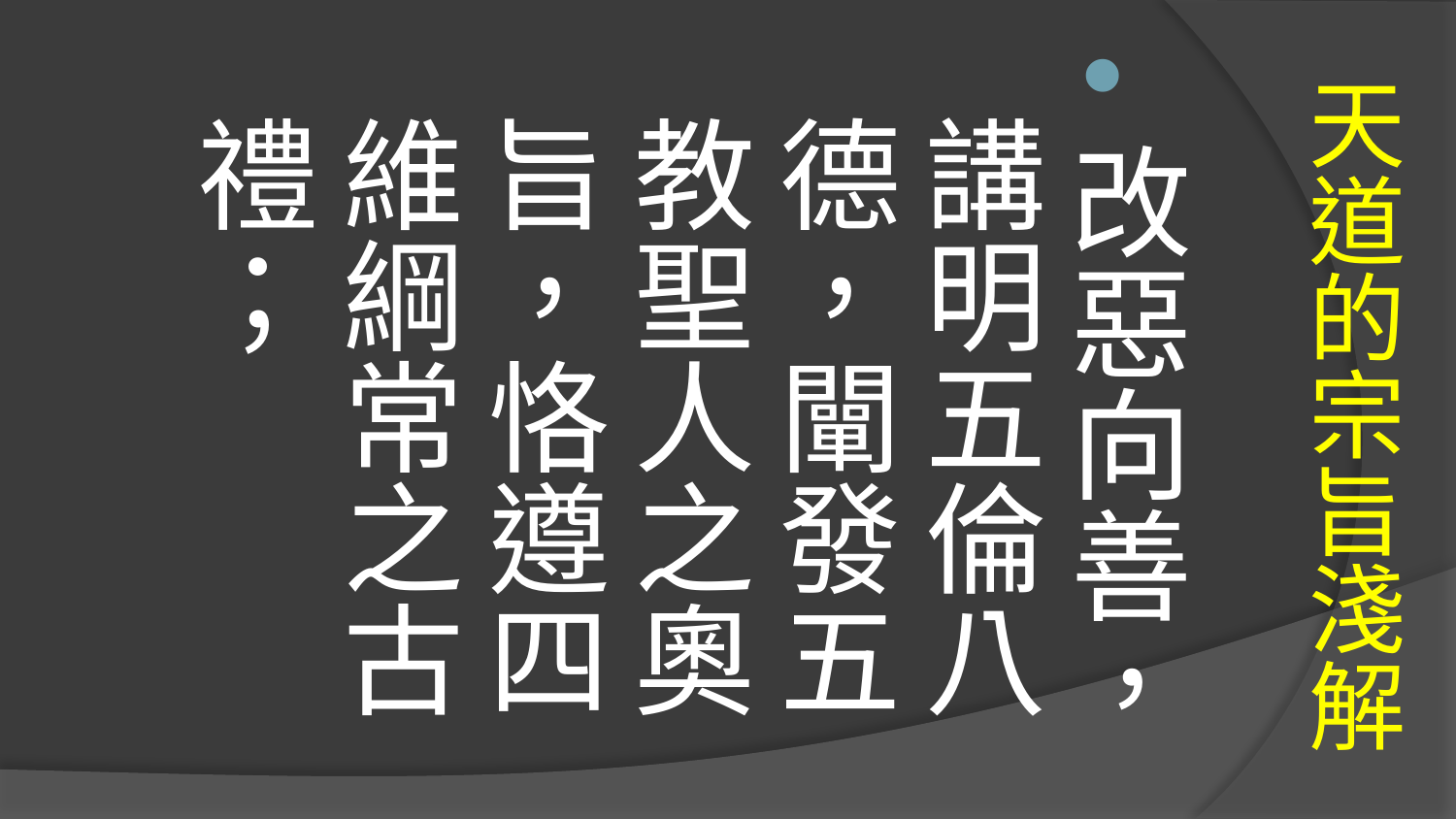

改惡向善，講明五倫八德，闡發五教聖人之奧旨，恪遵四維綱常之古禮；
# 天道的宗旨淺解